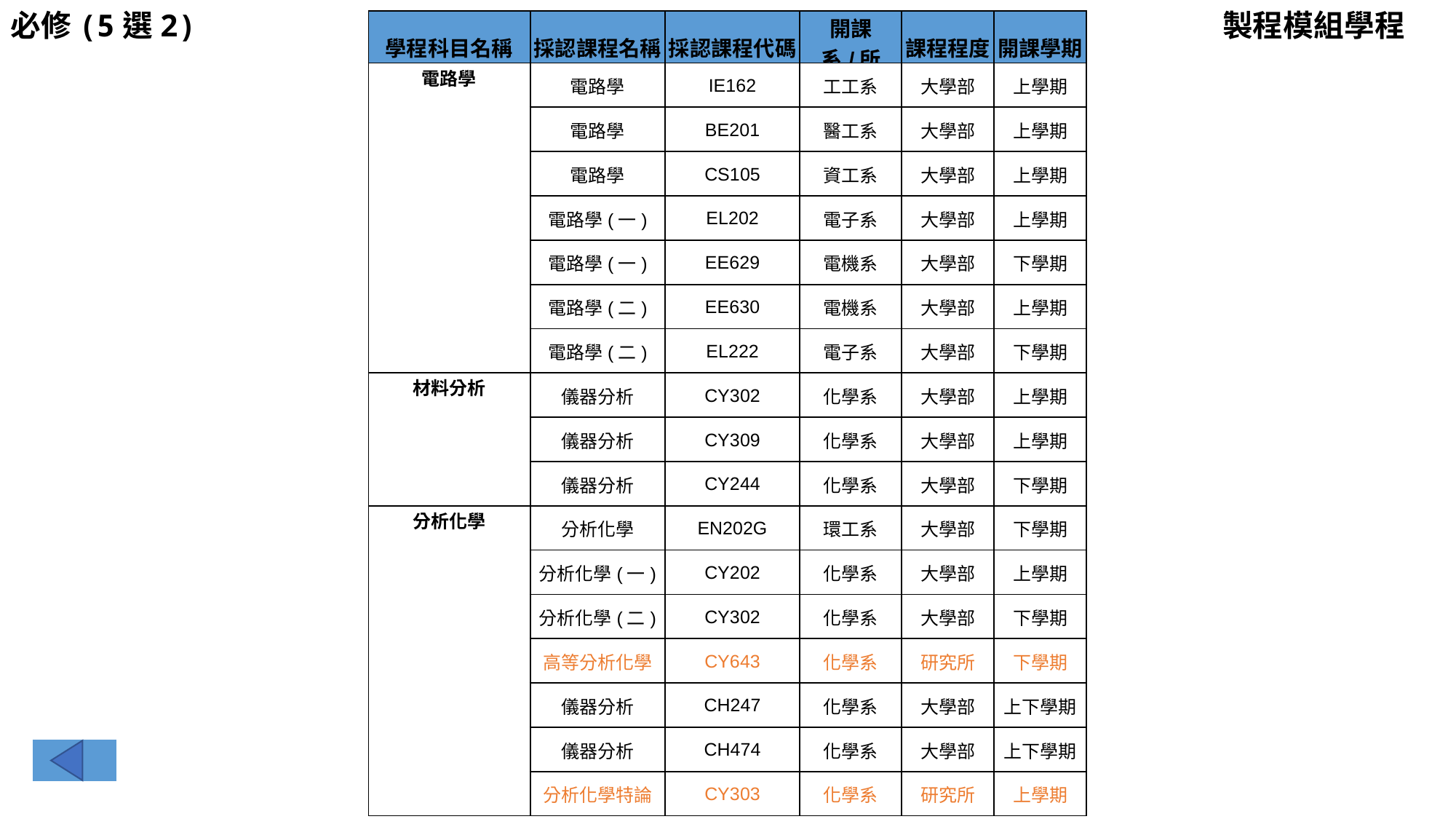

製程模組學程
必修(5選2)
| 學程科目名稱 | 採認課程名稱 | 採認課程代碼 | 開課系/所 | 課程程度 | 開課學期 |
| --- | --- | --- | --- | --- | --- |
| 電路學 | 電路學 | IE162 | 工工系 | 大學部 | 上學期 |
|  | 電路學 | BE201 | 醫工系 | 大學部 | 上學期 |
|  | 電路學 | CS105 | 資工系 | 大學部 | 上學期 |
|  | 電路學(一) | EL202 | 電子系 | 大學部 | 上學期 |
|  | 電路學(一) | EE629 | 電機系 | 大學部 | 下學期 |
|  | 電路學(二) | EE630 | 電機系 | 大學部 | 上學期 |
|  | 電路學(二) | EL222 | 電子系 | 大學部 | 下學期 |
| 材料分析 | 儀器分析 | CY302 | 化學系 | 大學部 | 上學期 |
|  | 儀器分析 | CY309 | 化學系 | 大學部 | 上學期 |
|  | 儀器分析 | CY244 | 化學系 | 大學部 | 下學期 |
| 分析化學 | 分析化學 | EN202G | 環工系 | 大學部 | 下學期 |
|  | 分析化學(一) | CY202 | 化學系 | 大學部 | 上學期 |
|  | 分析化學(二) | CY302 | 化學系 | 大學部 | 下學期 |
|  | 高等分析化學 | CY643 | 化學系 | 研究所 | 下學期 |
|  | 儀器分析 | CH247 | 化學系 | 大學部 | 上下學期 |
|  | 儀器分析 | CH474 | 化學系 | 大學部 | 上下學期 |
|  | 分析化學特論 | CY303 | 化學系 | 研究所 | 上學期 |